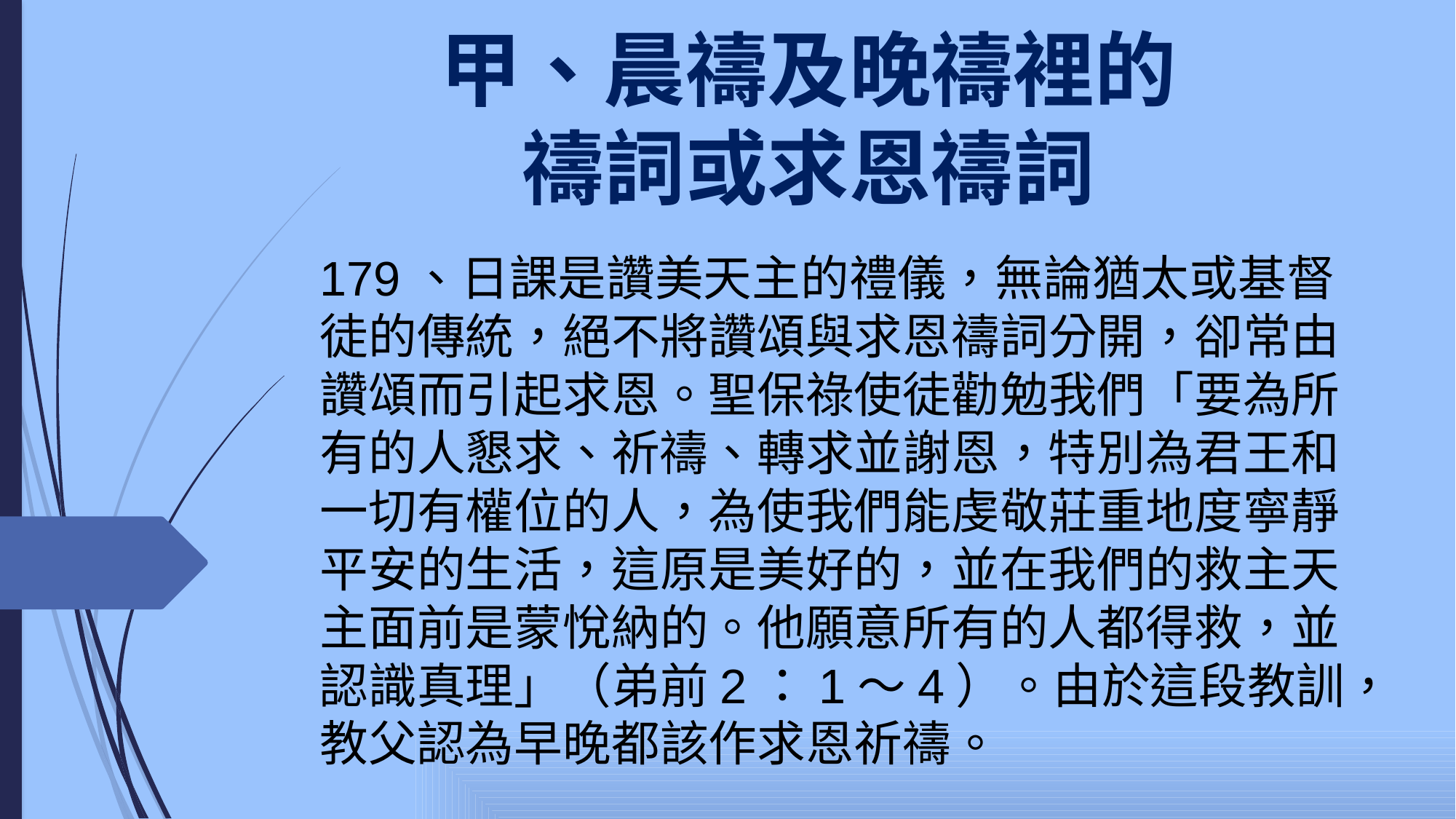

# 甲、晨禱及晚禱裡的 禱詞或求恩禱詞
179、日課是讚美天主的禮儀，無論猶太或基督徒的傳統，絕不將讚頌與求恩禱詞分開，卻常由讚頌而引起求恩。聖保祿使徒勸勉我們「要為所有的人懇求、祈禱、轉求並謝恩，特別為君王和一切有權位的人，為使我們能虔敬莊重地度寧靜平安的生活，這原是美好的，並在我們的救主天主面前是蒙悅納的。他願意所有的人都得救，並認識真理」（弟前2：1～4）。由於這段教訓，教父認為早晚都該作求恩祈禱。